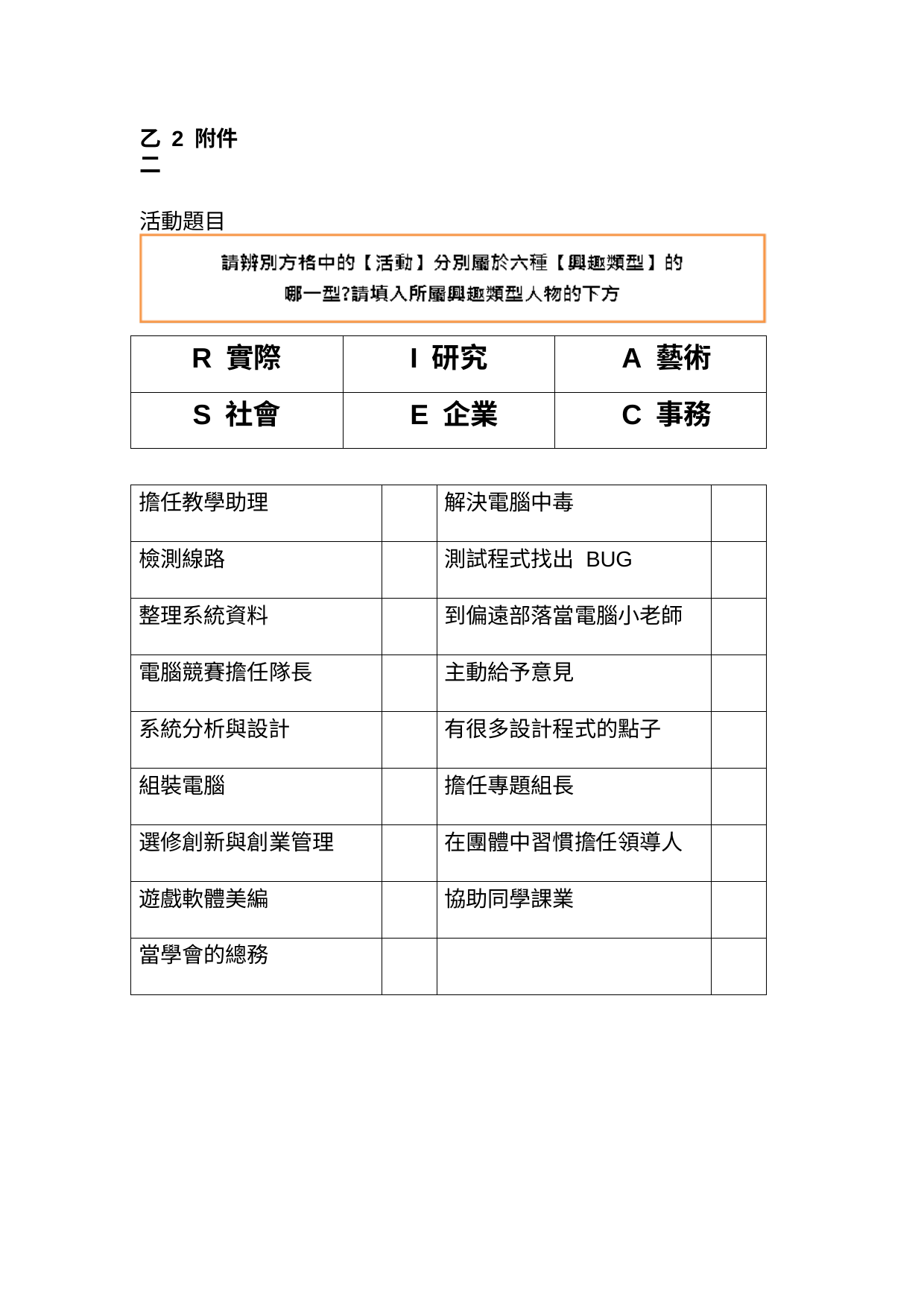

乙 2 附件二

活動題目

| R 實際 | I 研究 |  |  | A 藝術 |  |
| --- | --- | --- | --- | --- | --- |
| S 社會 | E 企業 |  |  | C 事務 |  |
|  |  |  |  |  |  |
| 擔任教學助理 |  |  | 解決電腦中毒 |  |  |
| 檢測線路 |  |  | 測試程式找出 BUG |  |  |
| 整理系統資料 |  |  | 到偏遠部落當電腦小老師 |  |  |
| 電腦競賽擔任隊長 |  |  | 主動給予意見 |  |  |
| 系統分析與設計 |  |  | 有很多設計程式的點子 |  |  |
| 組裝電腦 |  |  | 擔任專題組長 |  |  |
| 選修創新與創業管理 |  |  | 在團體中習慣擔任領導人 |  |  |
| 遊戲軟體美編 |  |  | 協助同學課業 |  |  |
| 當學會的總務 |  |  |  |  |  |